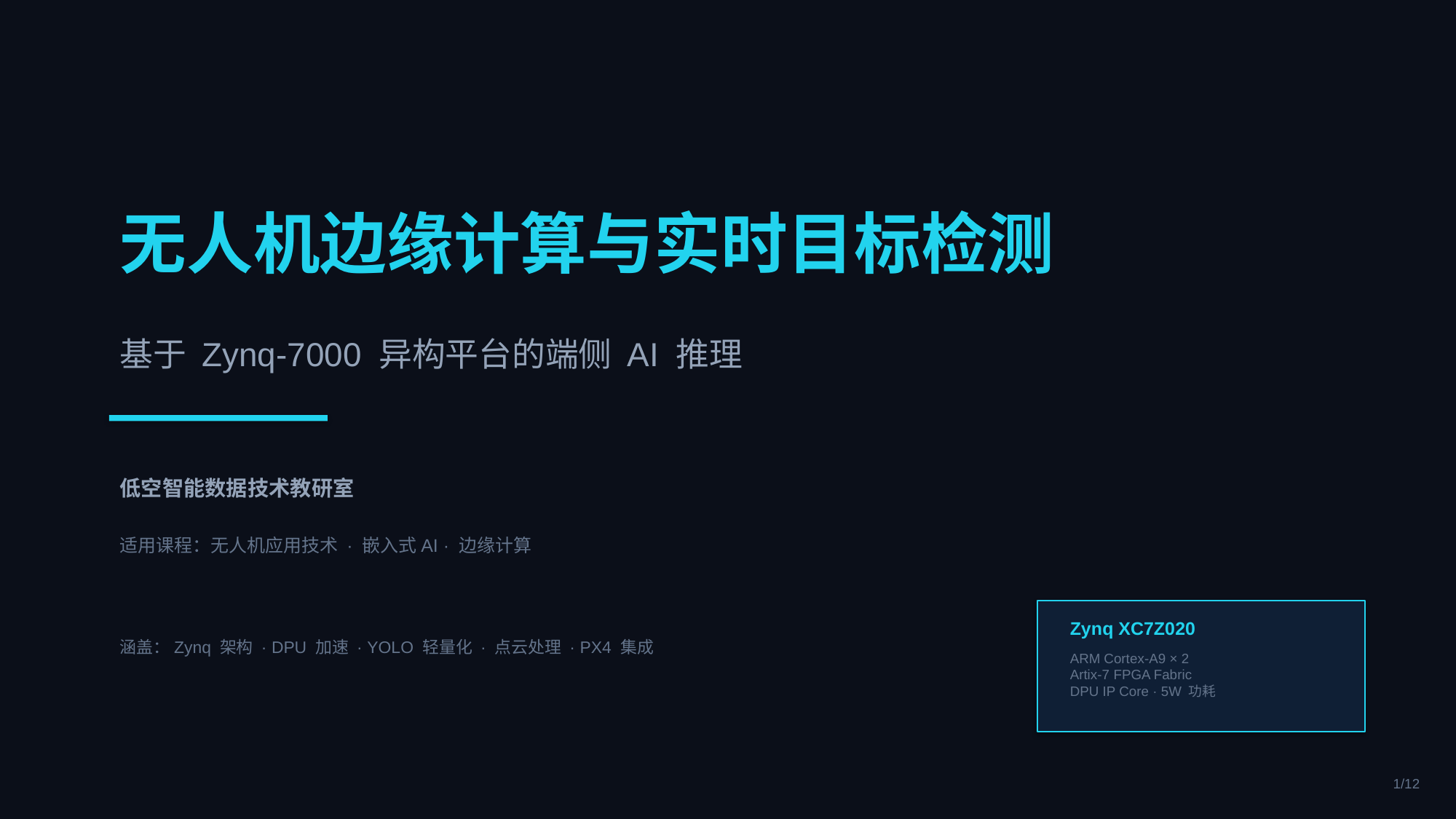

无人机边缘计算与实时目标检测
基于 Zynq-7000 异构平台的端侧 AI 推理

低空智能数据技术教研室
适用课程：无人机应用技术 · 嵌入式AI · 边缘计算

涵盖：Zynq 架构 · DPU 加速 · YOLO 轻量化 · 点云处理 · PX4 集成

Zynq XC7Z020
ARM Cortex-A9 × 2
Artix-7 FPGA Fabric
DPU IP Core · 5W 功耗
1/12